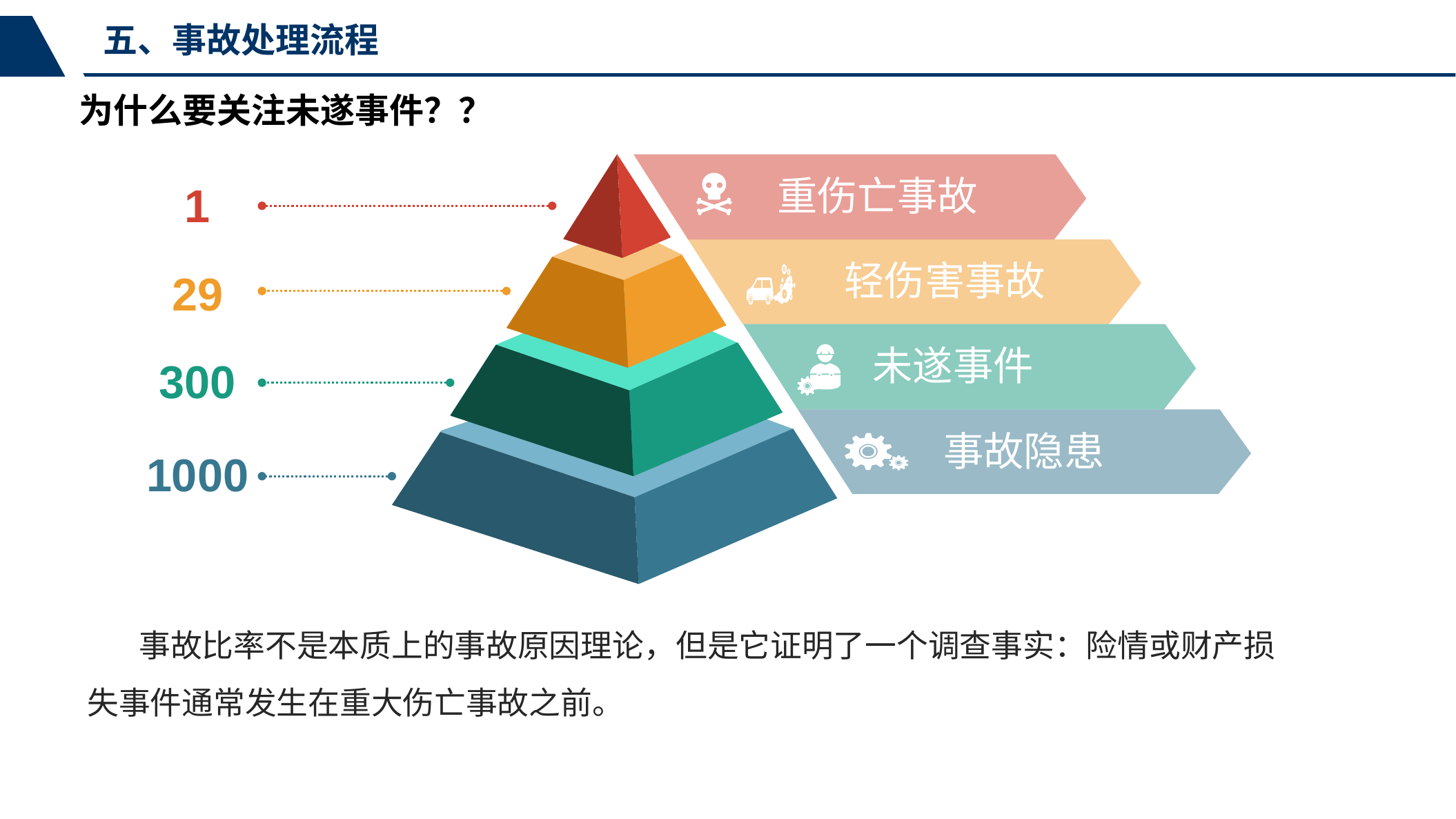

五、事故处理流程

为什么要关注未遂事件？？

 重伤亡事故

1

 轻伤害事故

29

 未遂事件

300

 事故隐患

1000
事故比率不是本质上的事故原因理论，但是它证明了一个调查事实：险情或财产损失事件通常发生在重大伤亡事故之前。